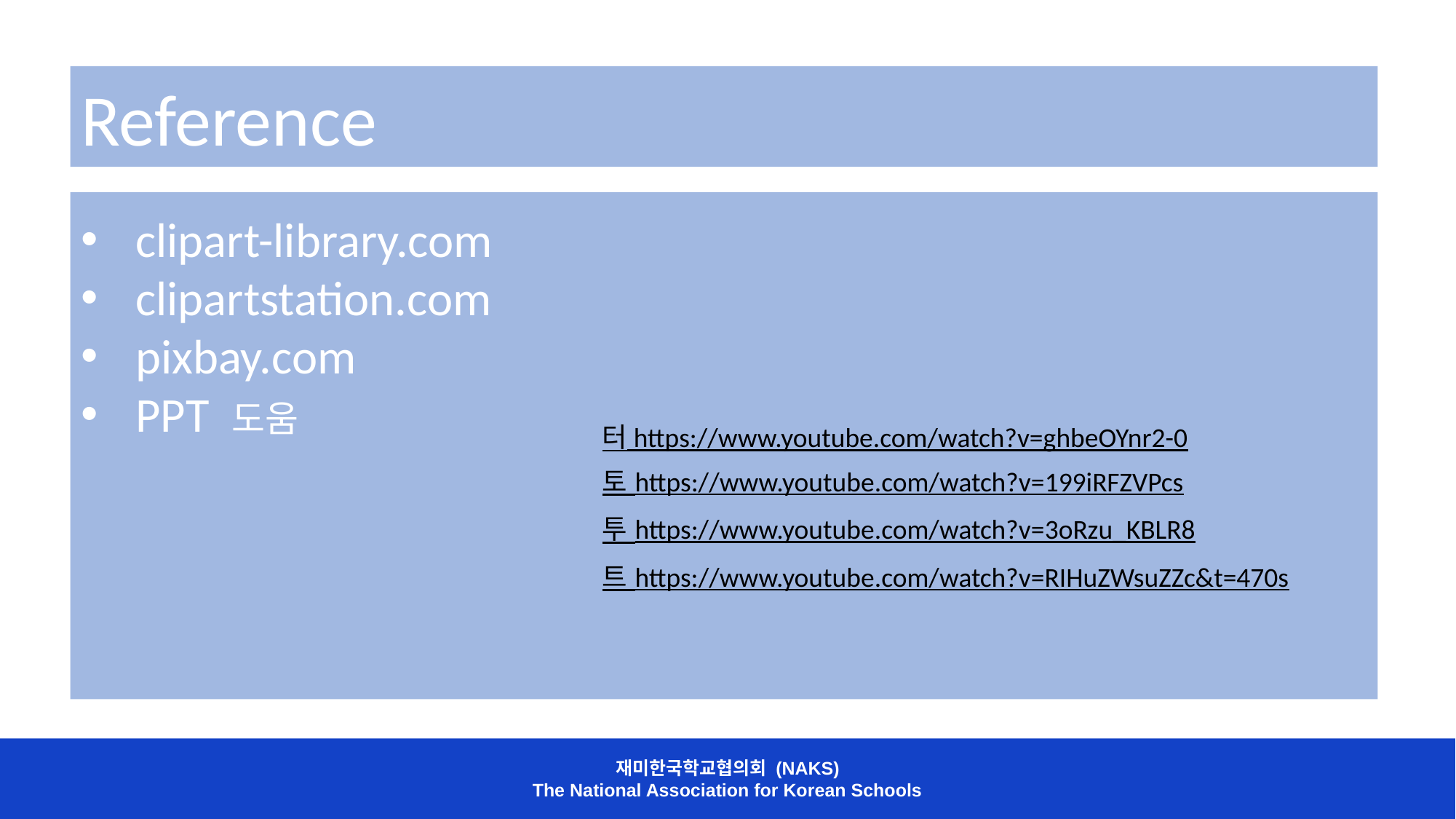

Reference

clipart-library.com
clipartstation.com
pixbay.com
PPT 도움

터 https://www.youtube.com/watch?v=ghbeOYnr2-0
토 https://www.youtube.com/watch?v=199iRFZVPcs
투 https://www.youtube.com/watch?v=3oRzu_KBLR8
트 https://www.youtube.com/watch?v=RIHuZWsuZZc&t=470s
재미한국학교협의회 (NAKS)
The National Association for Korean Schools